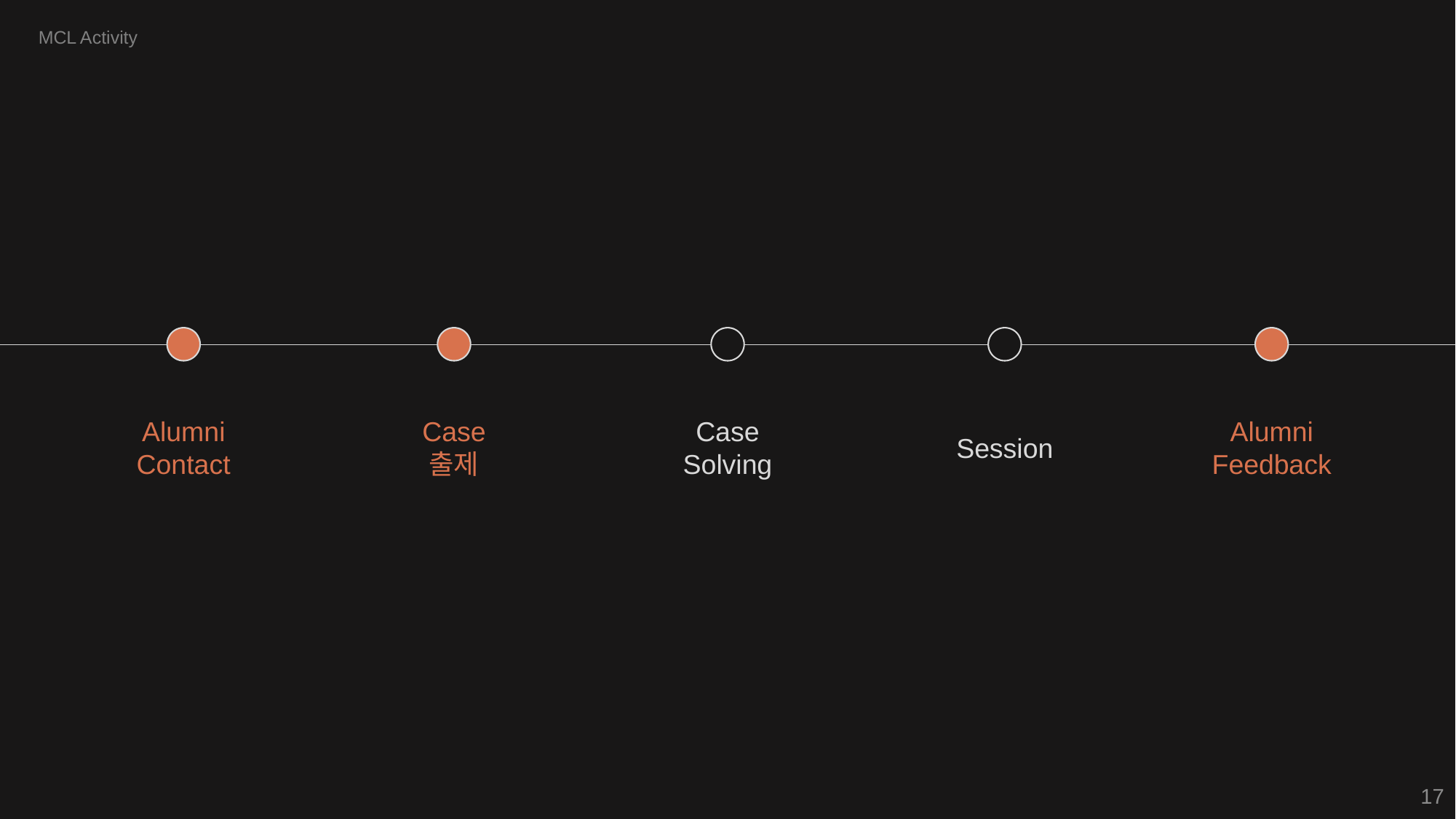

MCL Activity

Alumni
Feedback
Alumni
Contact
Case
출제
Case
Solving
Session
17